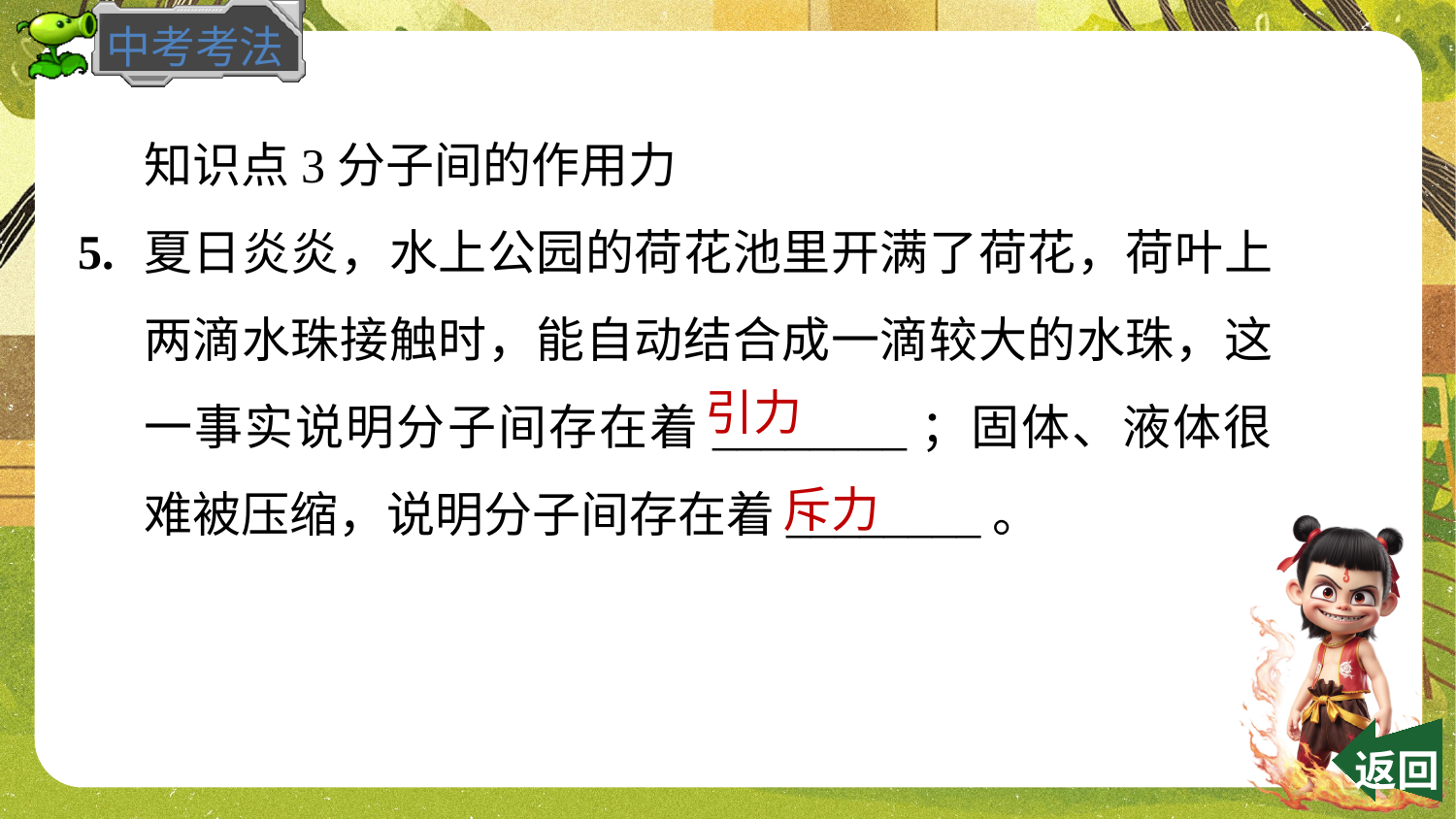

知识点3分子间的作用力
夏日炎炎，水上公园的荷花池里开满了荷花，荷叶上两滴水珠接触时，能自动结合成一滴较大的水珠，这一事实说明分子间存在着________；固体、液体很难被压缩，说明分子间存在着________。
5.
引力
斥力
 返回